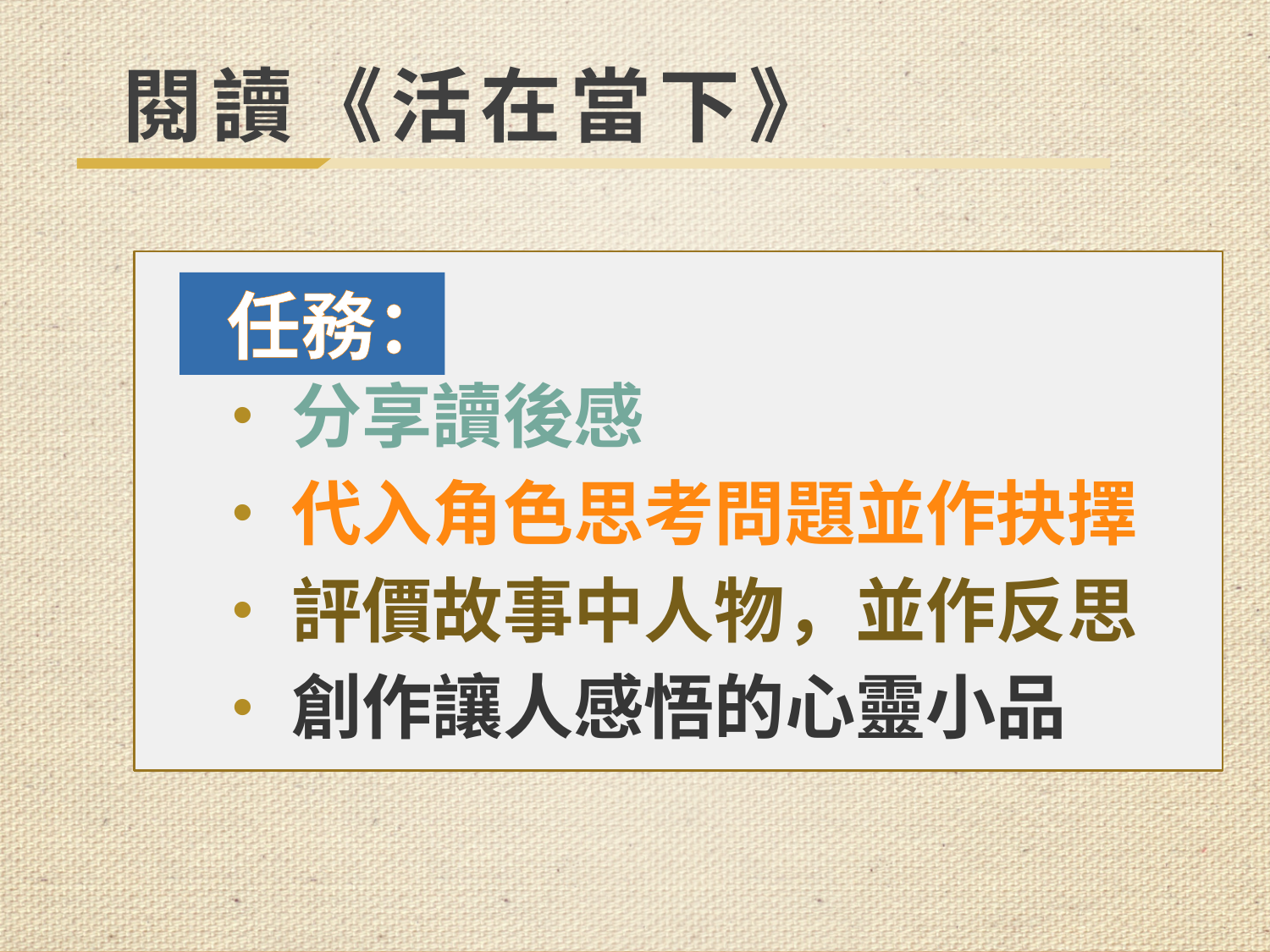

閱讀《活在當下》

 任務：
 分享讀後感
 代入角色思考問題並作抉擇
 評價故事中人物，並作反思
 創作讓人感悟的心靈小品